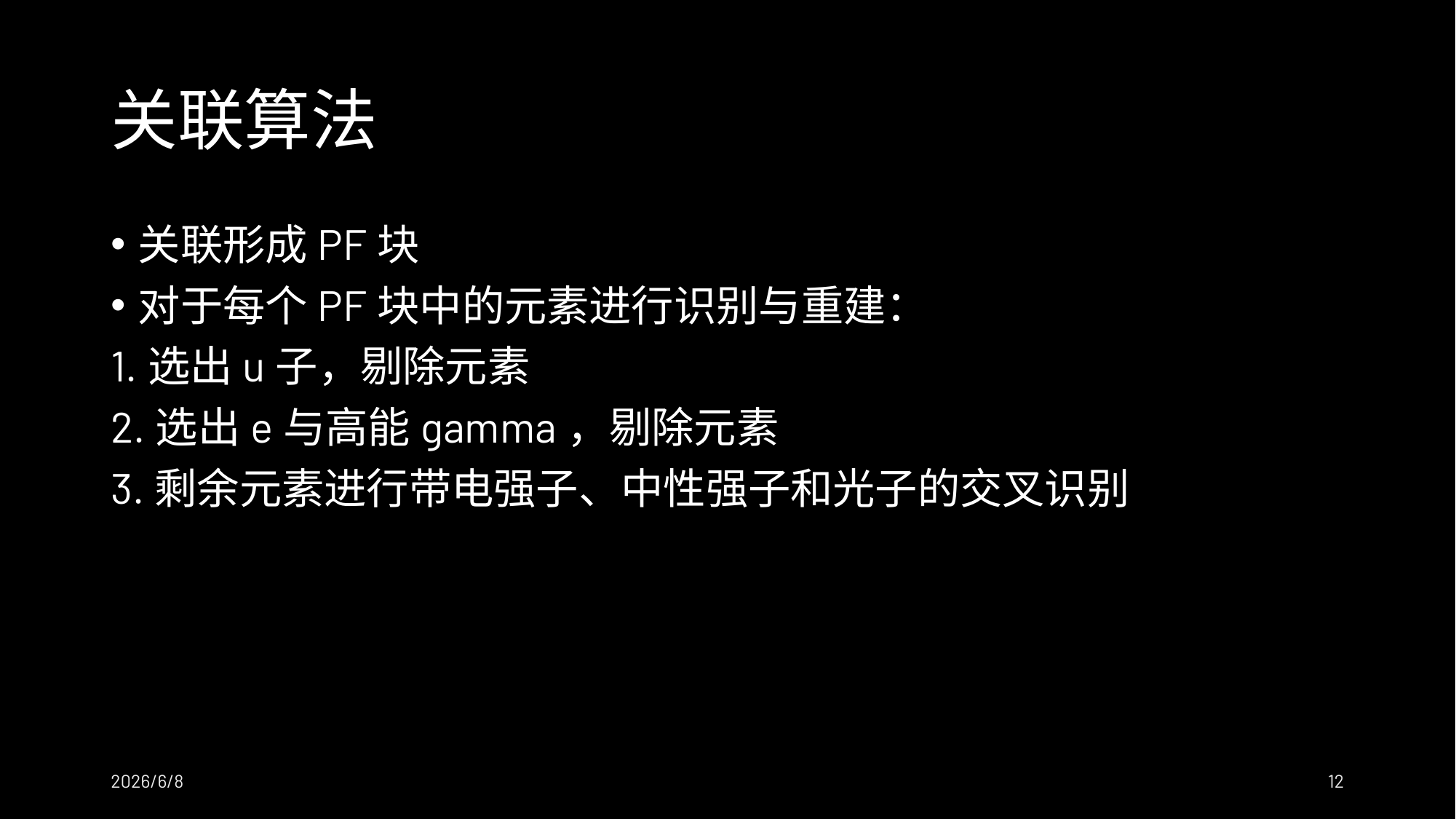

# 关联算法
关联形成PF块
对于每个PF块中的元素进行识别与重建：
1.选出u子，剔除元素
2.选出e与高能gamma，剔除元素
3.剩余元素进行带电强子、中性强子和光子的交叉识别
2026/6/8
12